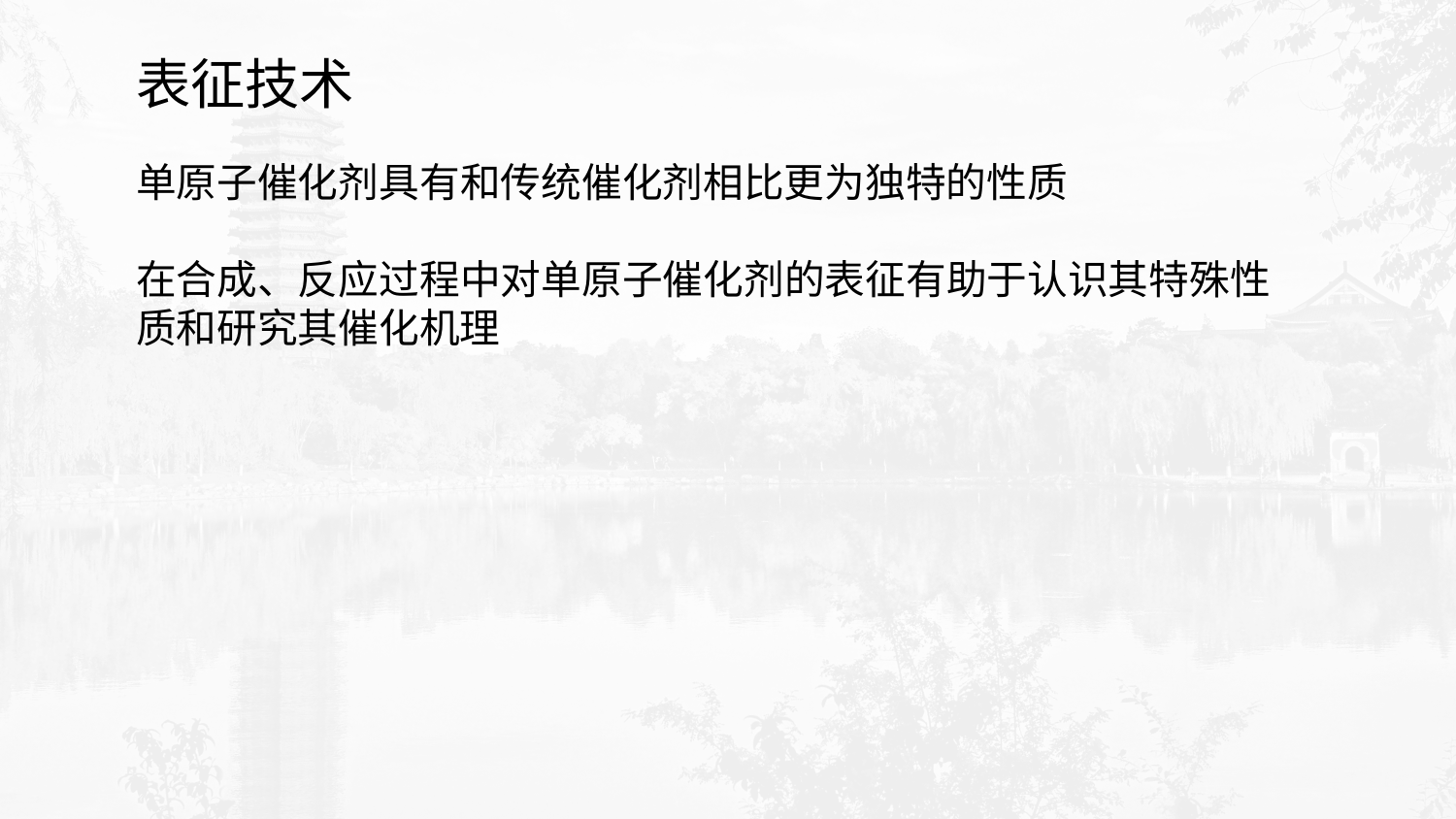

表征技术
单原子催化剂具有和传统催化剂相比更为独特的性质

在合成、反应过程中对单原子催化剂的表征有助于认识其特殊性质和研究其催化机理